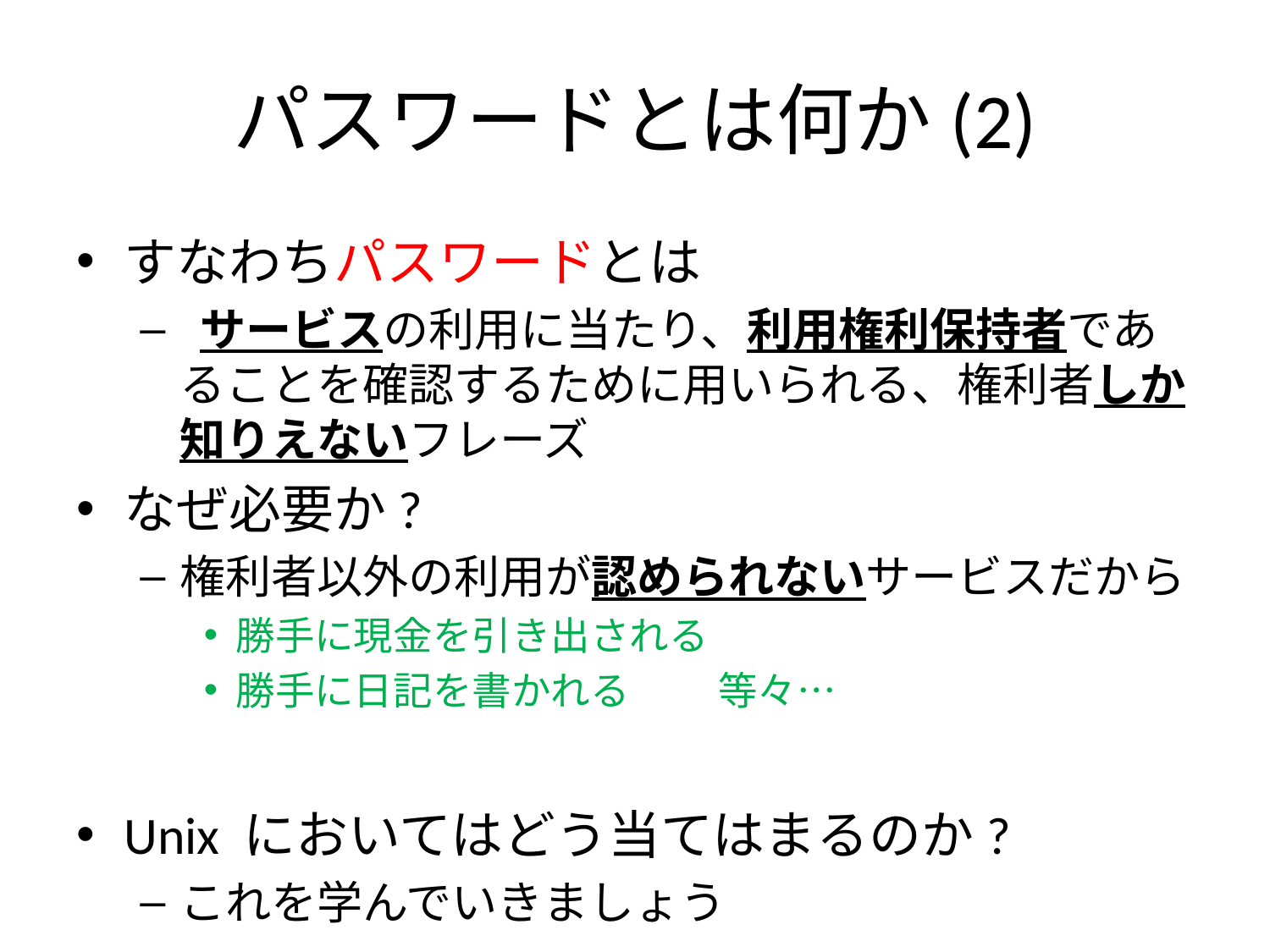

# パスワードとは何か(2)
すなわちパスワードとは
 サービスの利用に当たり、利用権利保持者であることを確認するために用いられる、権利者しか知りえないフレーズ
なぜ必要か?
権利者以外の利用が認められないサービスだから
勝手に現金を引き出される
勝手に日記を書かれる          等々…

Unix においてはどう当てはまるのか?
これを学んでいきましょう